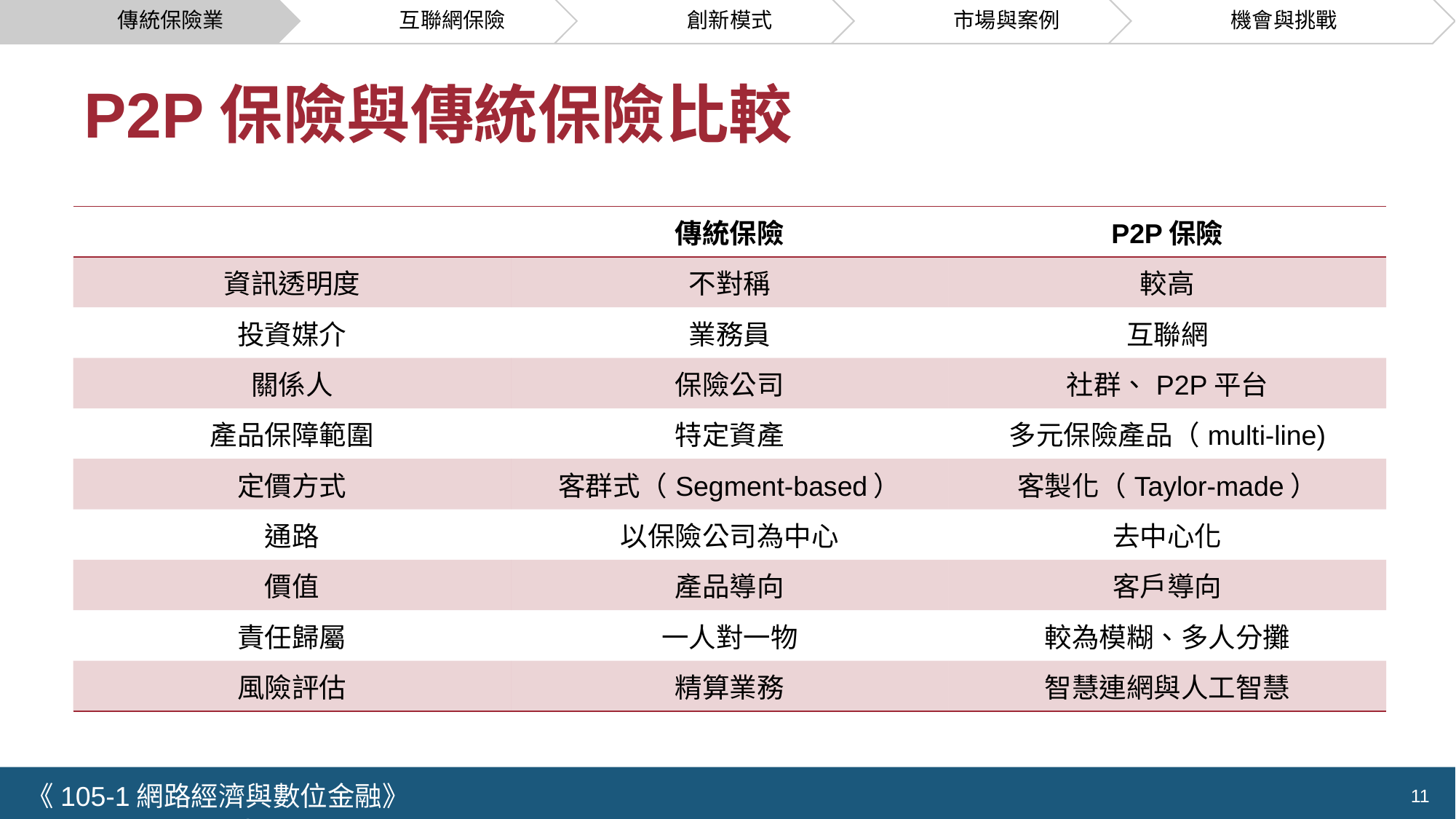

傳統保險業
互聯網保險
創新模式
市場與案例
機會與挑戰
# P2P保險與傳統保險比較

|  | 傳統保險 | P2P保險 |
| --- | --- | --- |
| 資訊透明度 | 不對稱 | 較高 |
| 投資媒介 | 業務員 | 互聯網 |
| 關係人 | 保險公司 | 社群、P2P平台 |
| 產品保障範圍 | 特定資產 | 多元保險產品（multi-line) |
| 定價方式 | 客群式（Segment-based） | 客製化（Taylor-made） |
| 通路 | 以保險公司為中心 | 去中心化 |
| 價值 | 產品導向 | 客戶導向 |
| 責任歸屬 | 一人對一物 | 較為模糊、多人分攤 |
| 風險評估 | 精算業務 | 智慧連網與人工智慧 |
《105-1網路經濟與數位金融》                                                                                                                                             NCTU.IIM.IEBI Lab
11